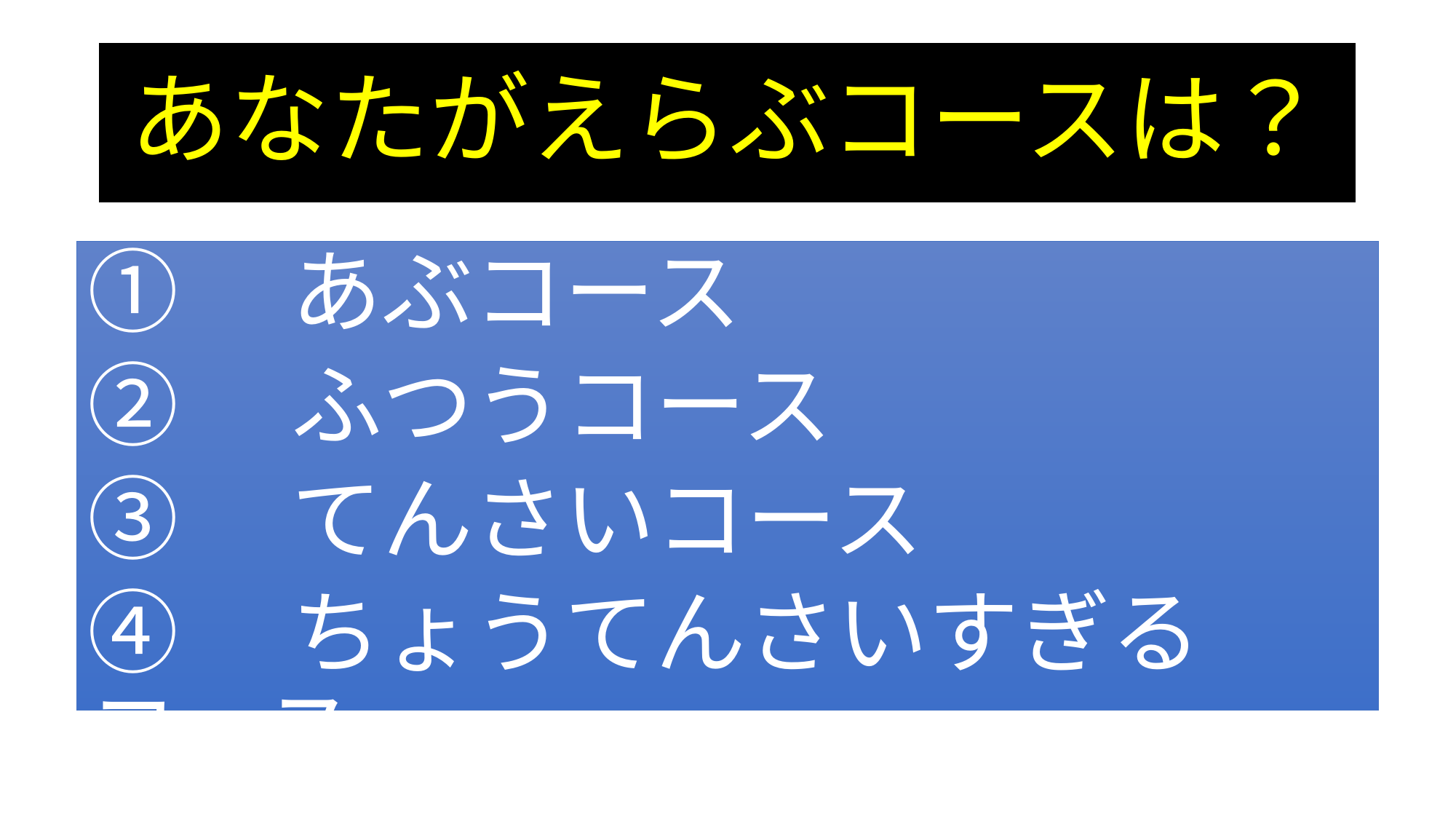

# あなたがえらぶコースは？
①　あぶコース
②　ふつうコース
③　てんさいコース
④　ちょうてんさいすぎるコース